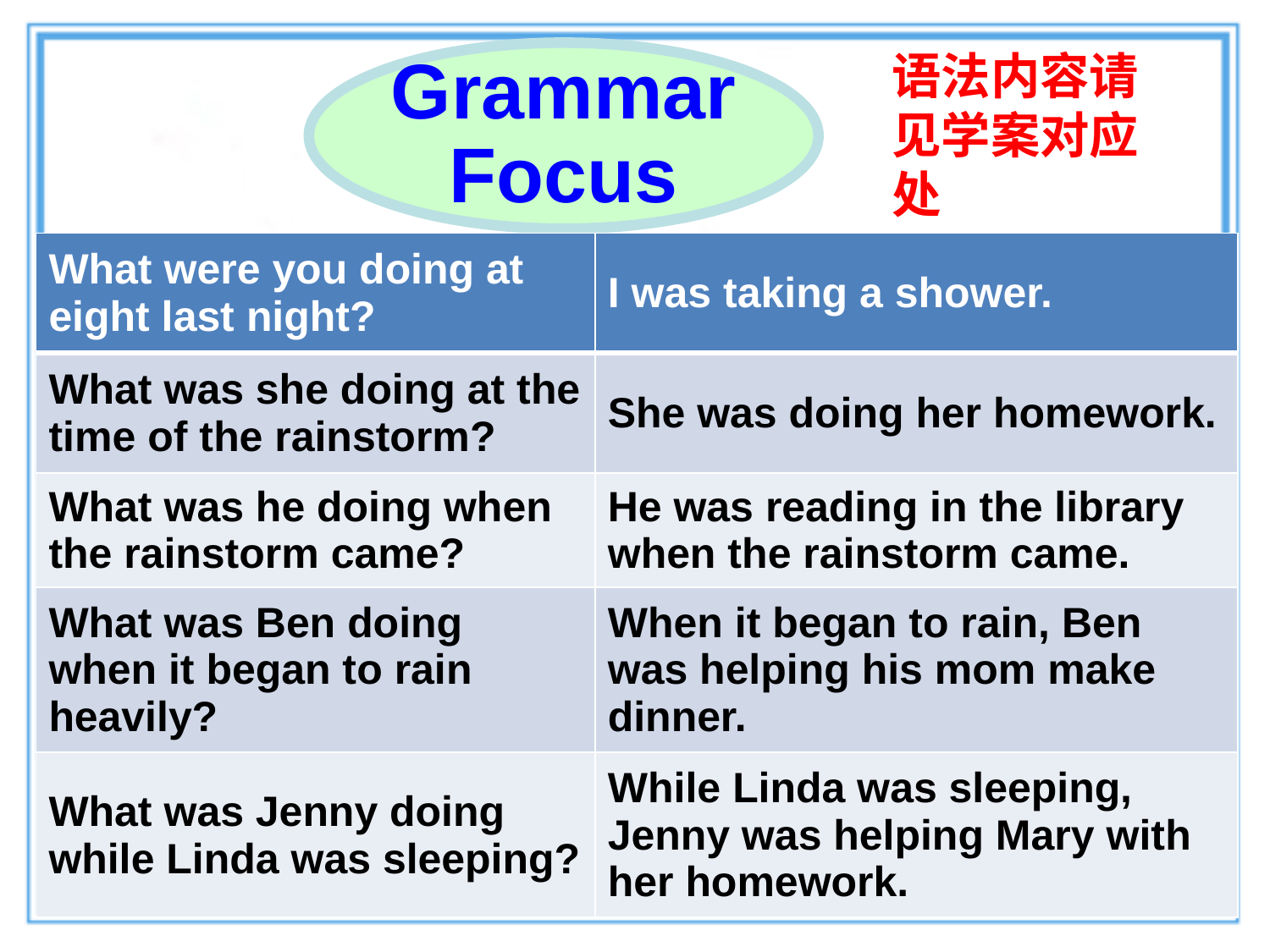

语法内容请见学案对应处
Grammar
Focus
| What were you doing at eight last night? | I was taking a shower. |
| --- | --- |
| What was she doing at the time of the rainstorm? | She was doing her homework. |
| What was he doing when the rainstorm came? | He was reading in the library when the rainstorm came. |
| What was Ben doing when it began to rain heavily? | When it began to rain, Ben was helping his mom make dinner. |
| What was Jenny doing while Linda was sleeping? | While Linda was sleeping, Jenny was helping Mary with her homework. |